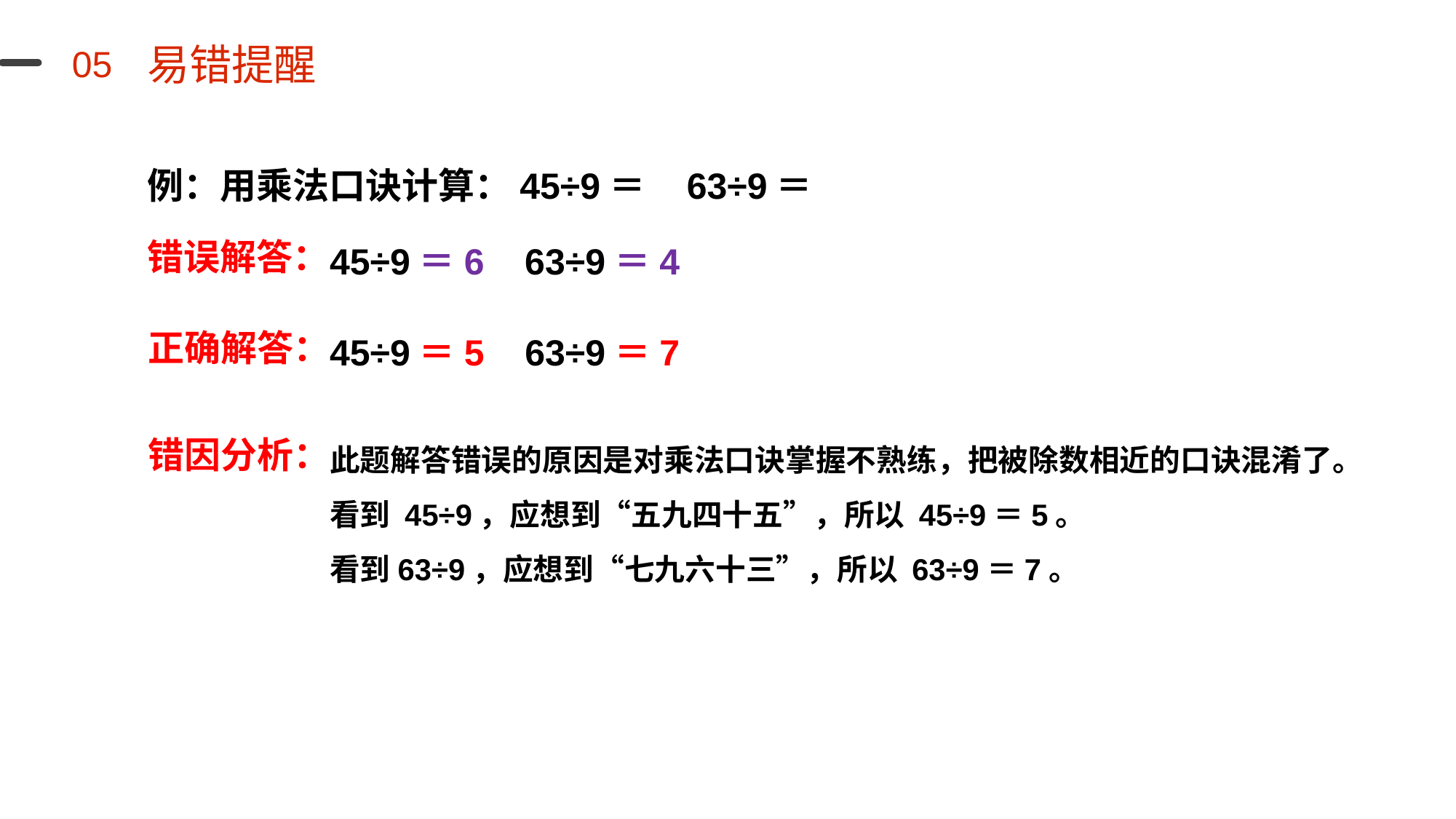

易错提醒
05
例：用乘法口诀计算：45÷9＝    63÷9＝
45÷9＝6    63÷9＝4
错误解答：
45÷9＝5    63÷9＝7
正确解答：
此题解答错误的原因是对乘法口诀掌握不熟练，把被除数相近的口诀混淆了。
看到 45÷9，应想到“五九四十五”，所以 45÷9＝5。
看到63÷9，应想到“七九六十三”，所以 63÷9＝7。
错因分析：